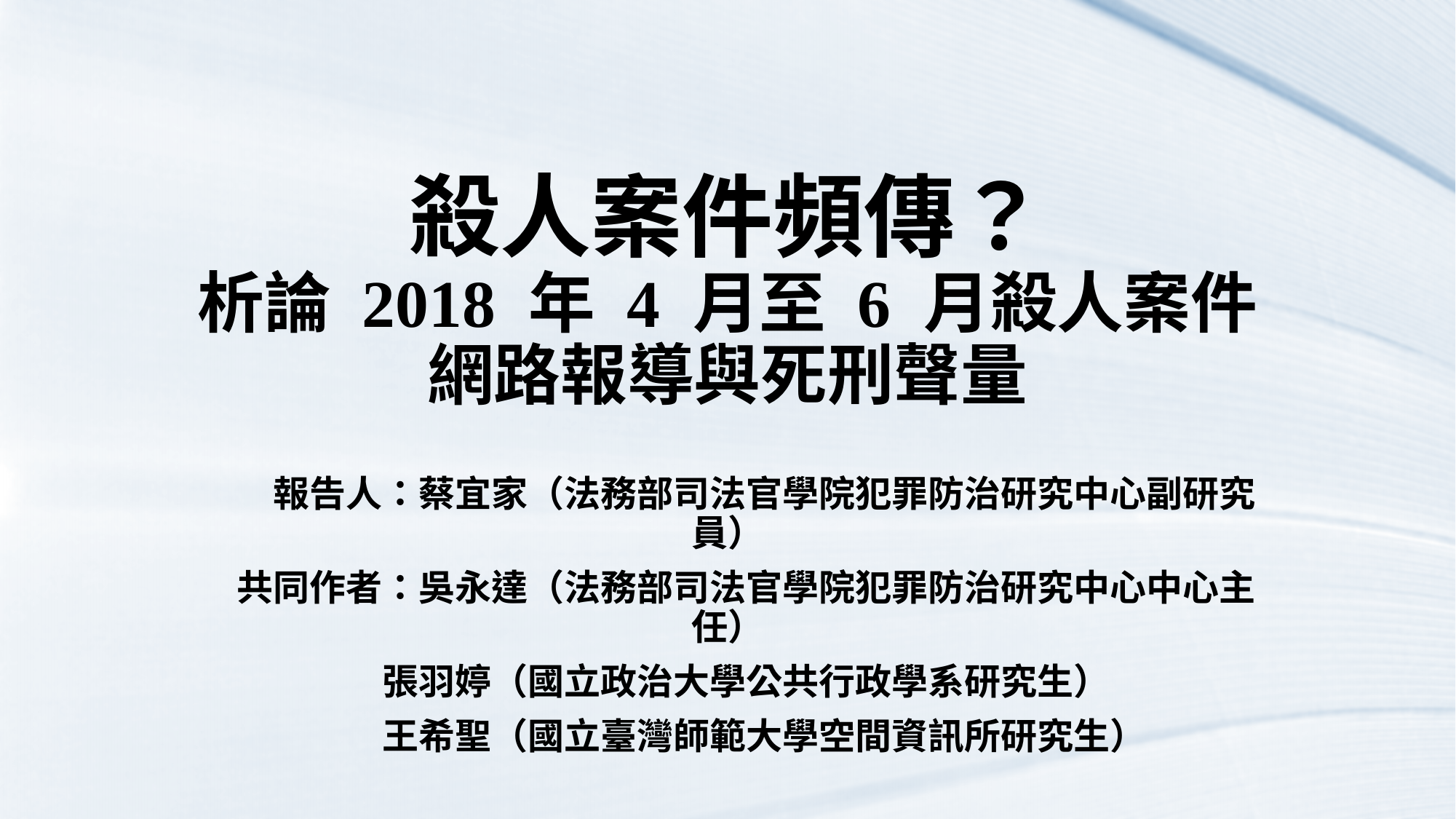

# 殺人案件頻傳？ 析論 2018 年 4 月至 6 月殺人案件 網路報導與死刑聲量
　　報告人：蔡宜家（法務部司法官學院犯罪防治研究中心副研究員）
　共同作者：吳永達（法務部司法官學院犯罪防治研究中心中心主任）
　張羽婷（國立政治大學公共行政學系研究生）
　　王希聖（國立臺灣師範大學空間資訊所研究生）